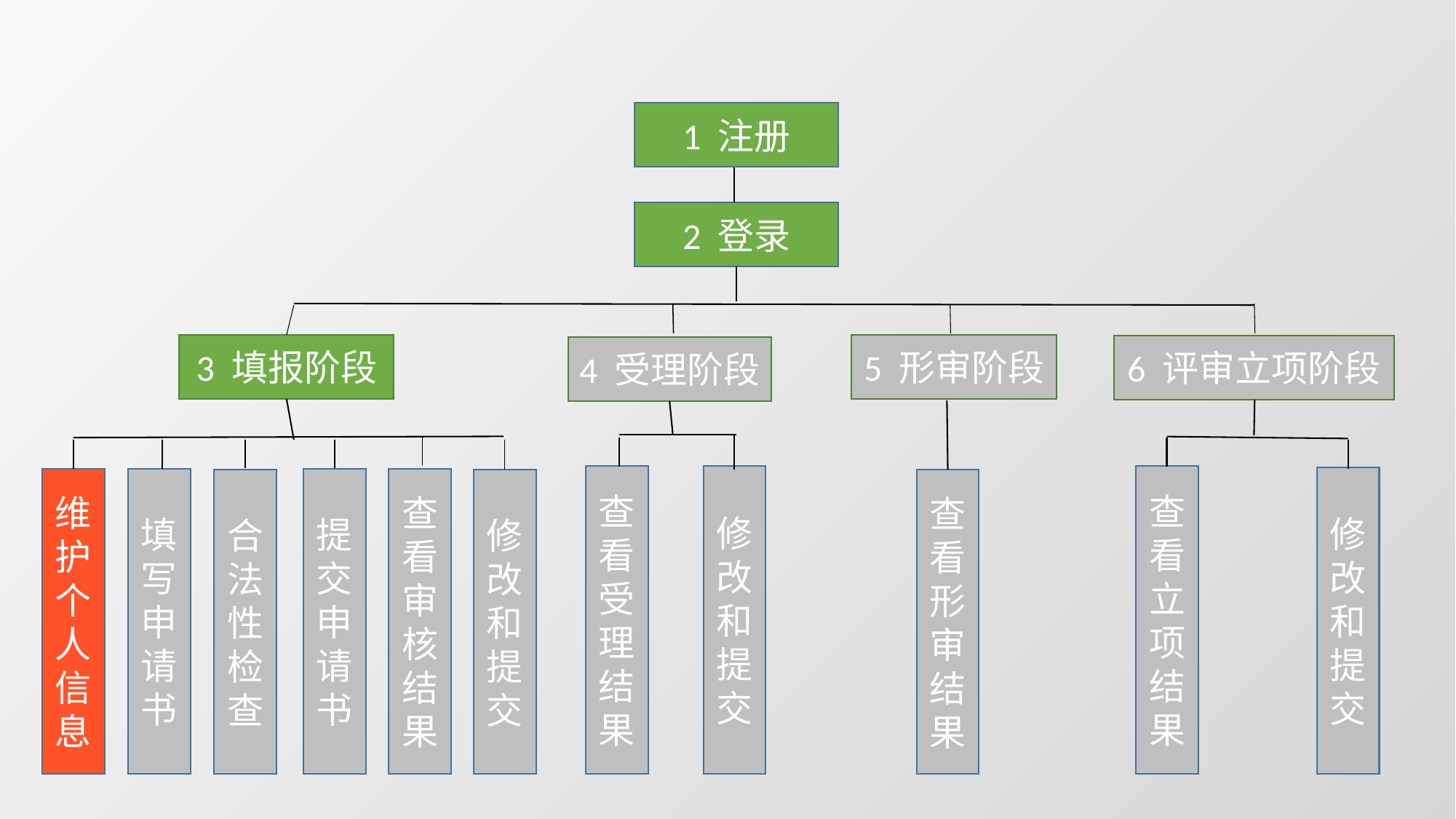

1 注册
2 登录
3 填报阶段
5 形审阶段
6 评审立项阶段
4 受理阶段
查看立项结果
查看受理结果
修改和提交
修改和提交
提交申请书
维护个人信息
填写申请书
查看审核结果
合法性检查
修改和提交
查看形审结果